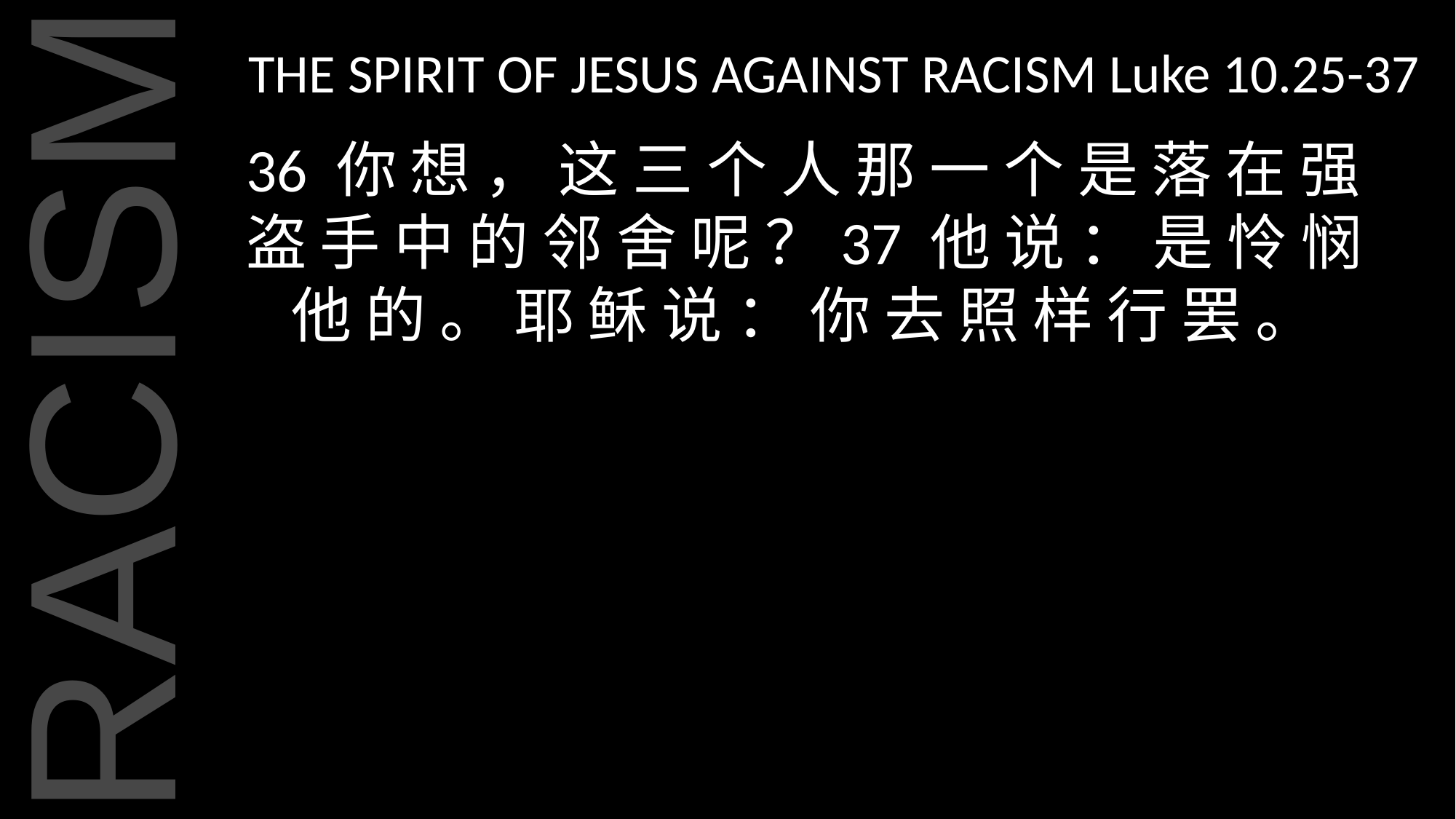

THE SPIRIT OF JESUS AGAINST RACISM Luke 10.25-37
36 你 想 ， 这 三 个 人 那 一 个 是 落 在 强 盗 手 中 的 邻 舍 呢 ？37 他 说 ： 是 怜 悯 他 的 。 耶 稣 说 ： 你 去 照 样 行 罢 。
RACISM